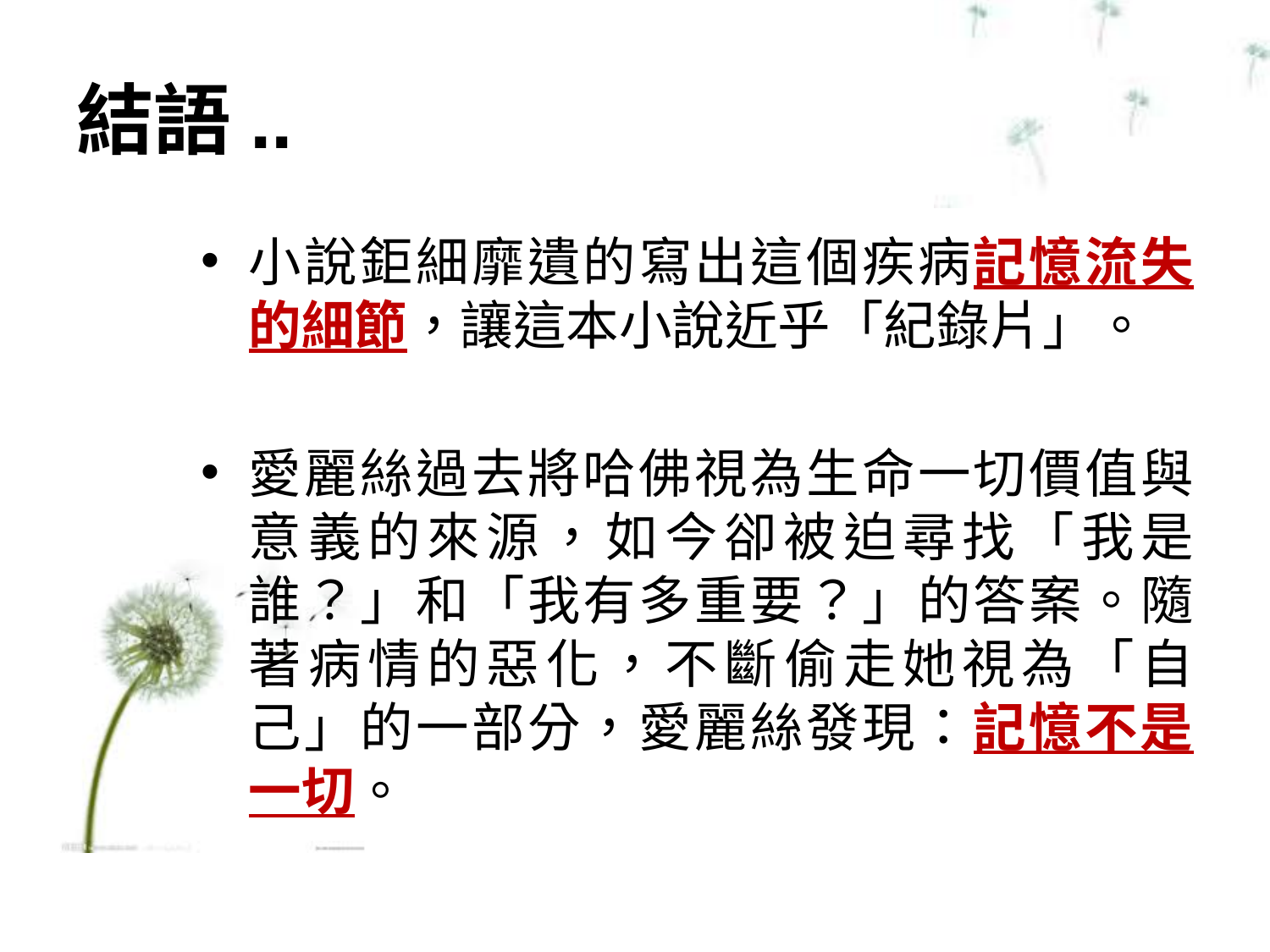

# 結語..
小說鉅細靡遺的寫出這個疾病記憶流失的細節，讓這本小說近乎「紀錄片」。

愛麗絲過去將哈佛視為生命一切價值與意義的來源，如今卻被迫尋找「我是誰？」和「我有多重要？」的答案。隨著病情的惡化，不斷偷走她視為「自己」的一部分，愛麗絲發現：記憶不是一切。